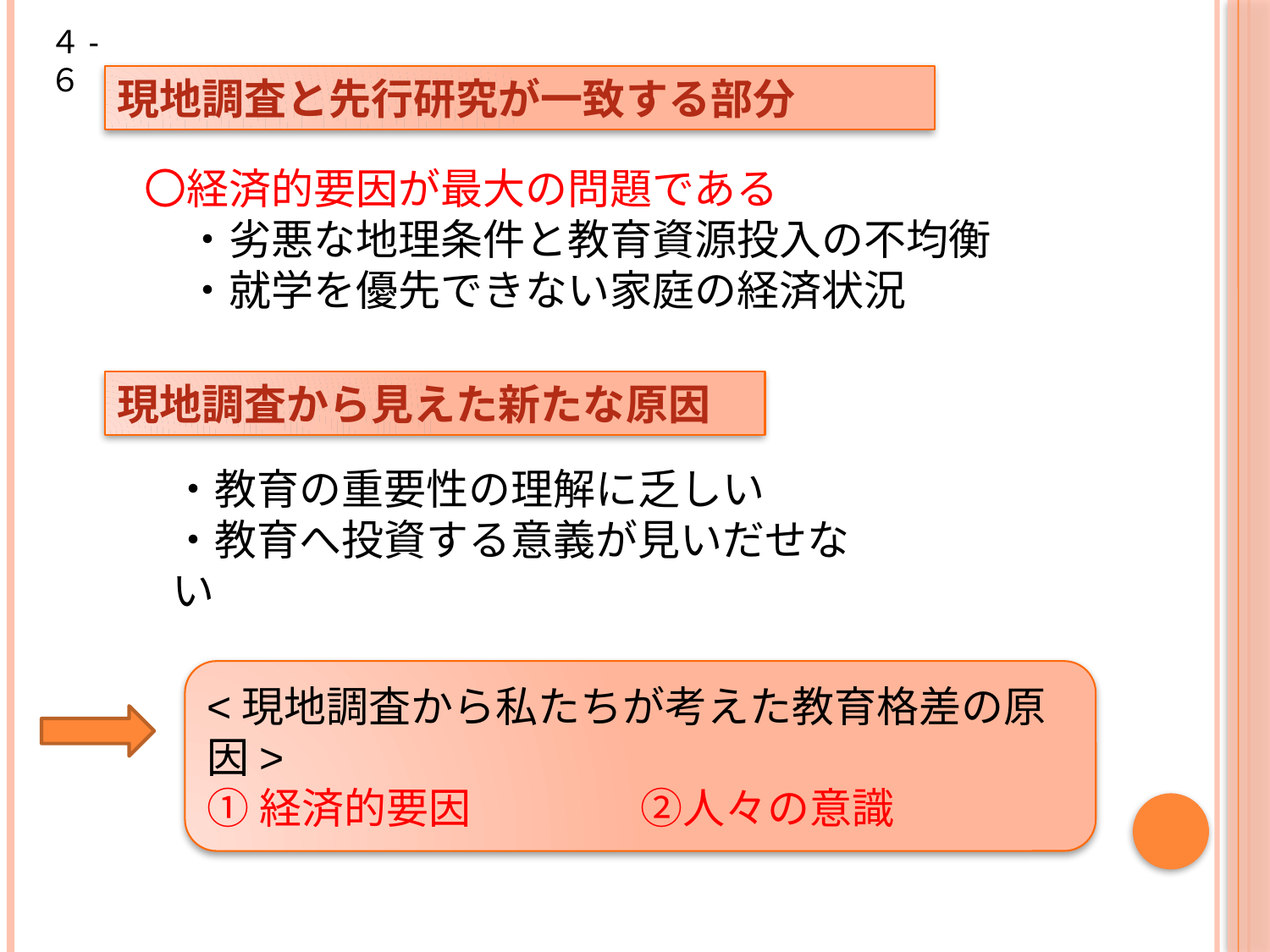

４-６
現地調査と先行研究が一致する部分
〇経済的要因が最大の問題である
　・劣悪な地理条件と教育資源投入の不均衡
　・就学を優先できない家庭の経済状況

現地調査から見えた新たな原因
・教育の重要性の理解に乏しい
・教育へ投資する意義が見いだせない
<現地調査から私たちが考えた教育格差の原因>
①経済的要因　　　　②人々の意識